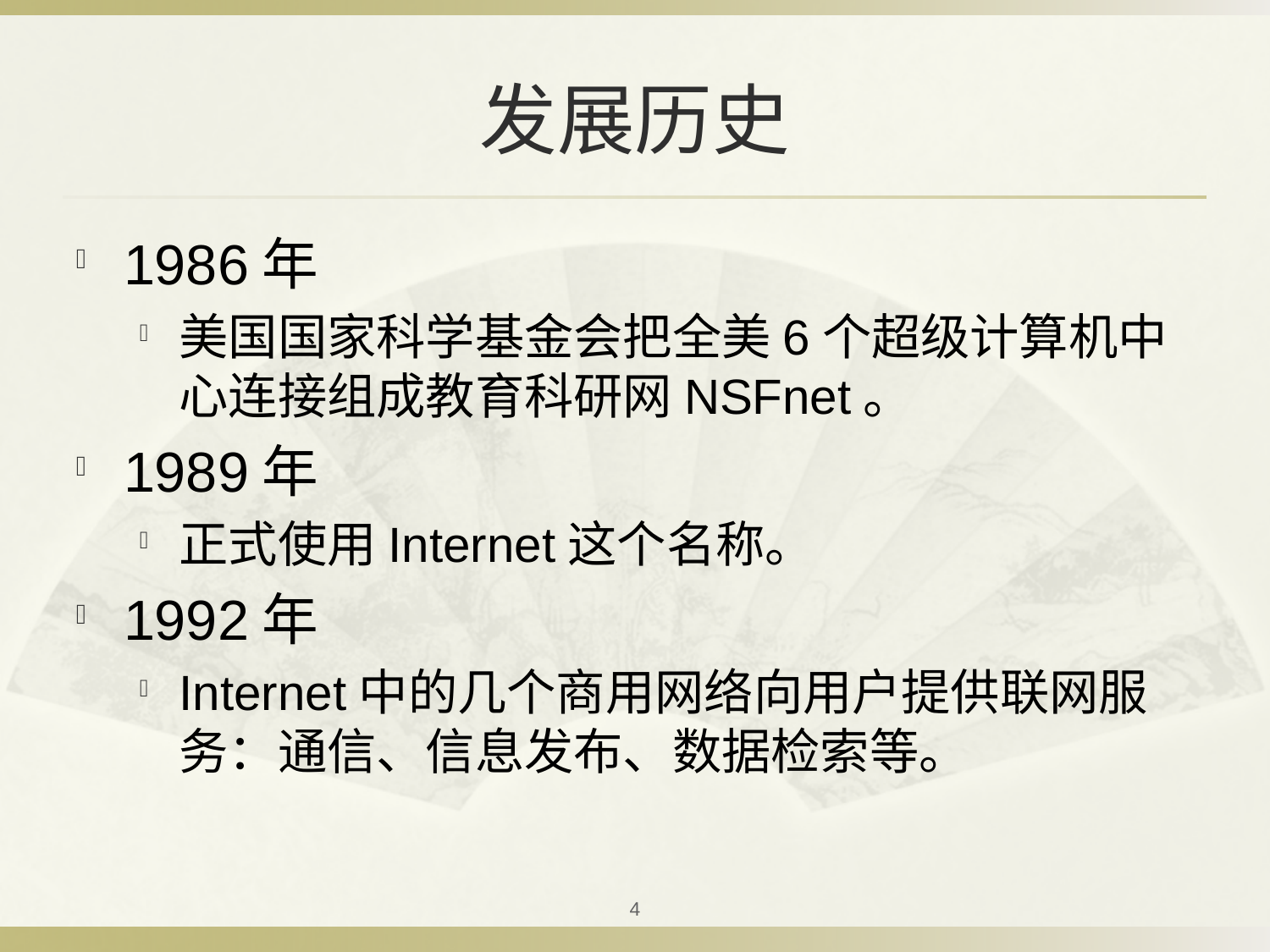

# 发展历史
1986年
美国国家科学基金会把全美6个超级计算机中心连接组成教育科研网NSFnet。
1989年
正式使用Internet这个名称。
1992年
Internet中的几个商用网络向用户提供联网服务：通信、信息发布、数据检索等。

4